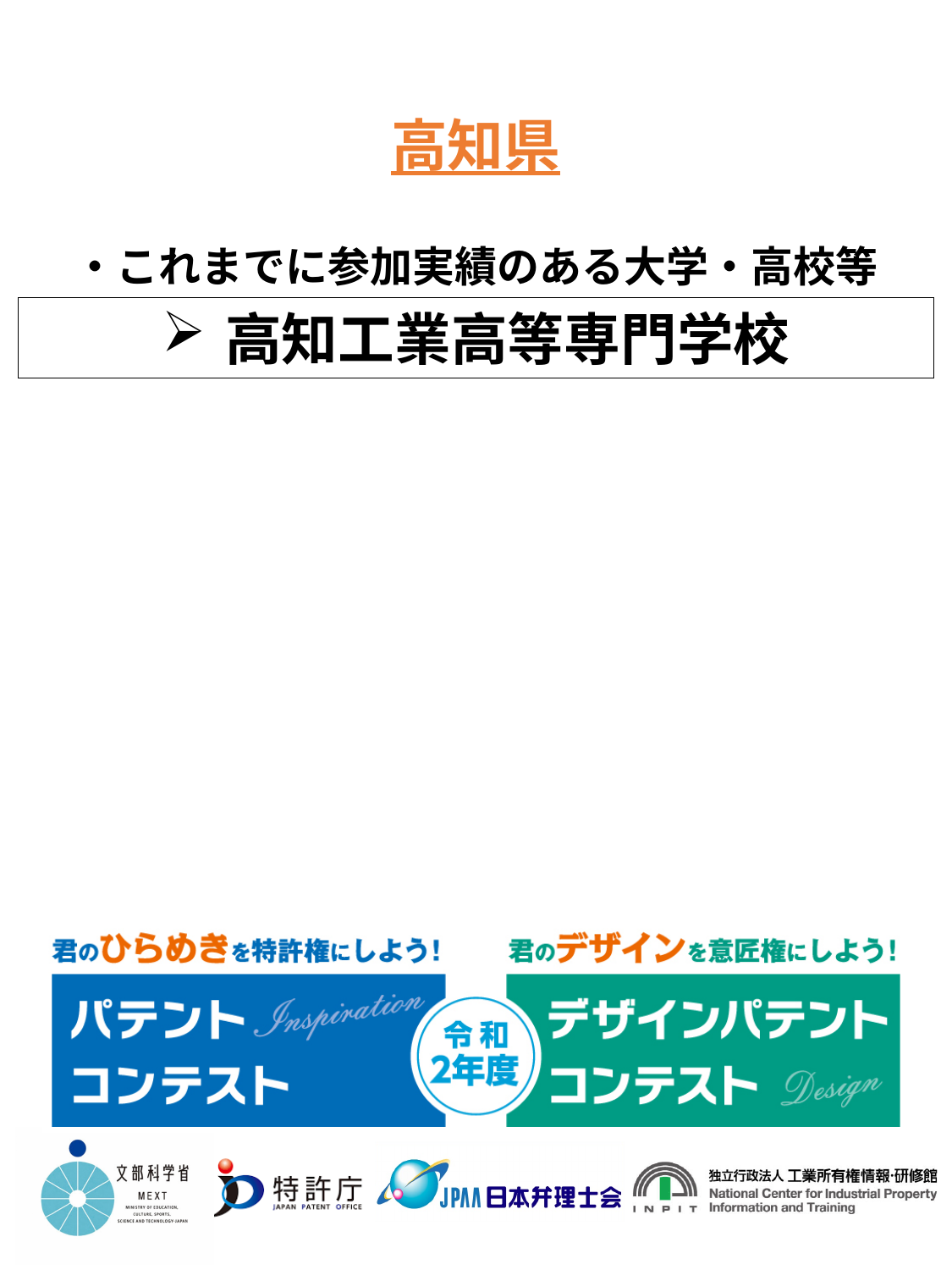

高知県
・これまでに参加実績のある大学・高校等
高知工業高等専門学校